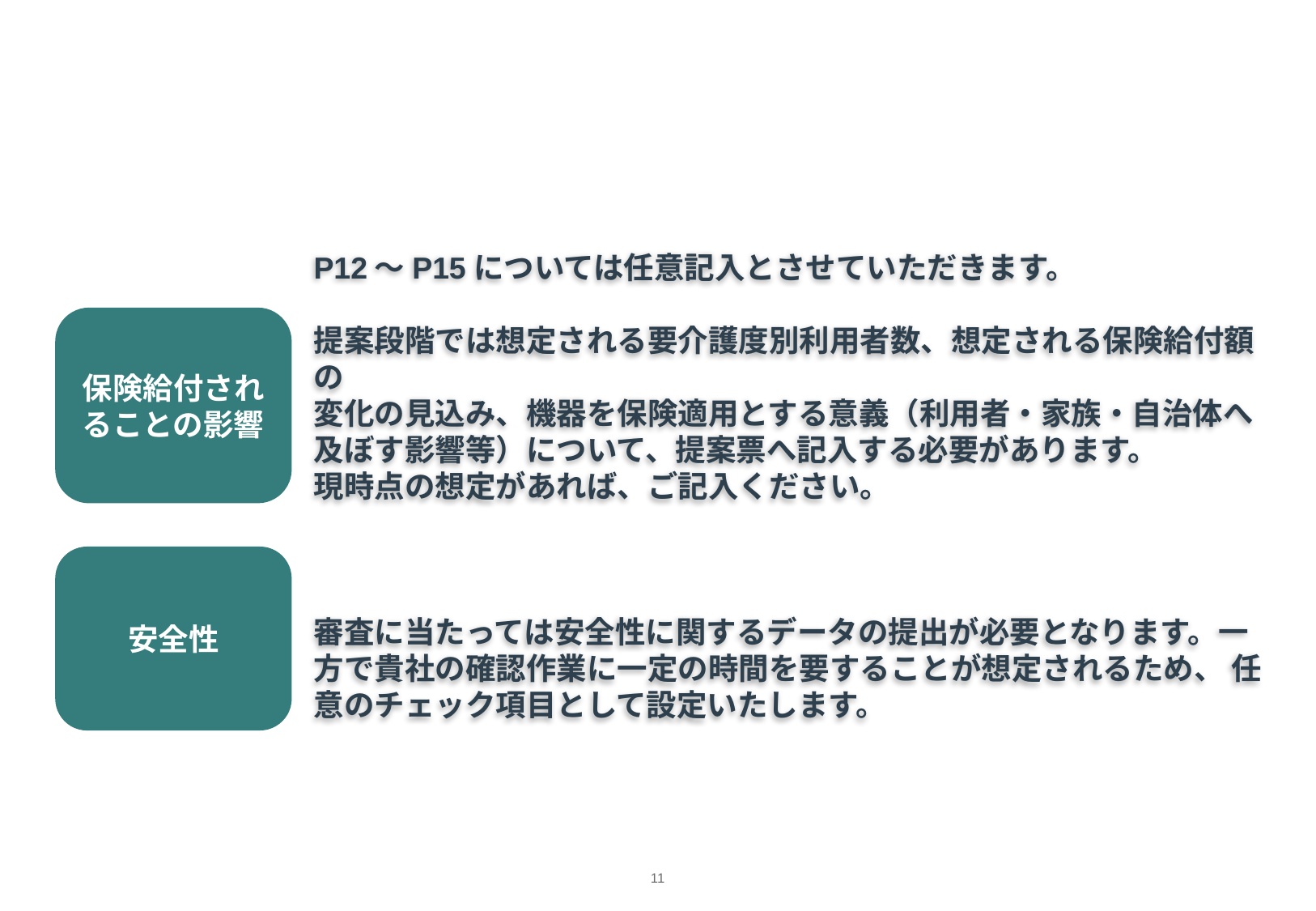

P12～P15については任意記入とさせていただきます。

提案段階では想定される要介護度別利用者数、想定される保険給付額の
変化の見込み、機器を保険適用とする意義（利用者・家族・自治体へ及ぼす影響等）について、提案票へ記入する必要があります。
現時点の想定があれば、ご記入ください。

審査に当たっては安全性に関するデータの提出が必要となります。一方で貴社の確認作業に一定の時間を要することが想定されるため、 任意のチェック項目として設定いたします。

保険給付されることの影響
安全性